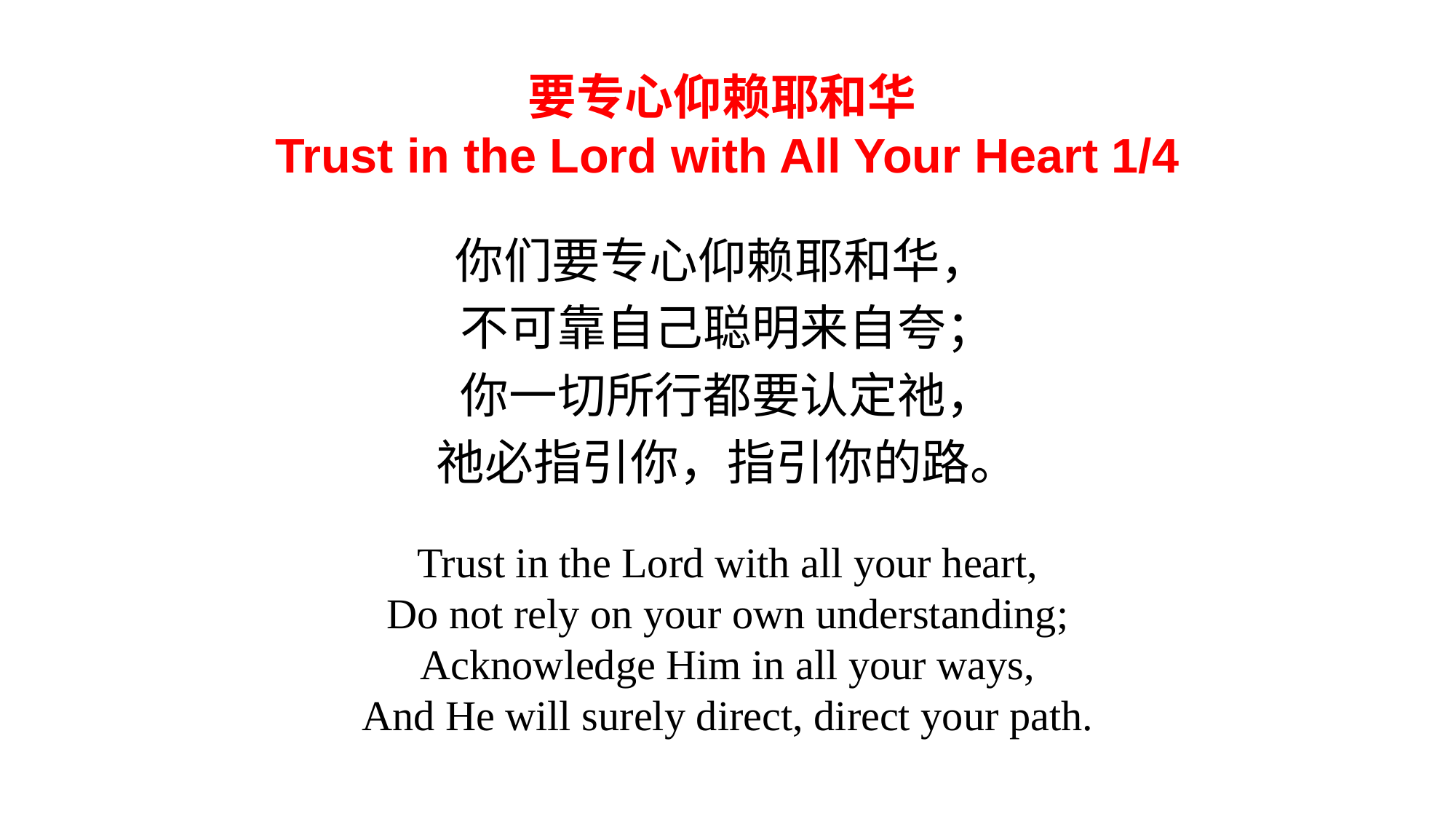

要专心仰赖耶和华
Trust in the Lord with All Your Heart 1/4
你们要专心仰赖耶和华，
不可靠自己聪明来自夸；
你一切所行都要认定祂，
祂必指引你，指引你的路。

Trust in the Lord with all your heart,
Do not rely on your own understanding;
Acknowledge Him in all your ways,
And He will surely direct, direct your path.